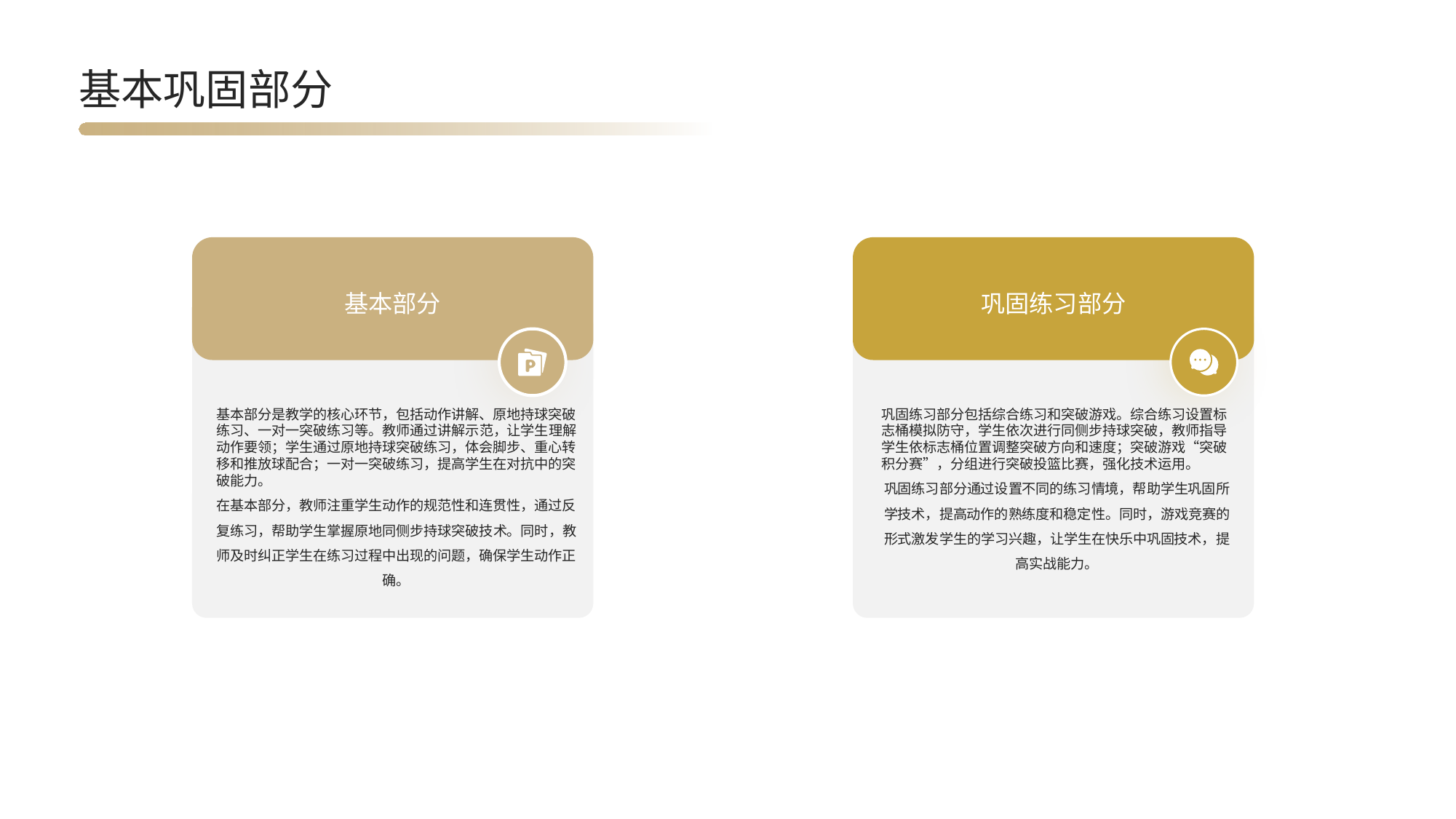

基本巩固部分

基本部分
巩固练习部分

基本部分是教学的核心环节，包括动作讲解、原地持球突破练习、一对一突破练习等。教师通过讲解示范，让学生理解动作要领；学生通过原地持球突破练习，体会脚步、重心转移和推放球配合；一对一突破练习，提高学生在对抗中的突破能力。
在基本部分，教师注重学生动作的规范性和连贯性，通过反复练习，帮助学生掌握原地同侧步持球突破技术。同时，教师及时纠正学生在练习过程中出现的问题，确保学生动作正确。
巩固练习部分包括综合练习和突破游戏。综合练习设置标志桶模拟防守，学生依次进行同侧步持球突破，教师指导学生依标志桶位置调整突破方向和速度；突破游戏“突破积分赛”，分组进行突破投篮比赛，强化技术运用。
巩固练习部分通过设置不同的练习情境，帮助学生巩固所学技术，提高动作的熟练度和稳定性。同时，游戏竞赛的形式激发学生的学习兴趣，让学生在快乐中巩固技术，提高实战能力。